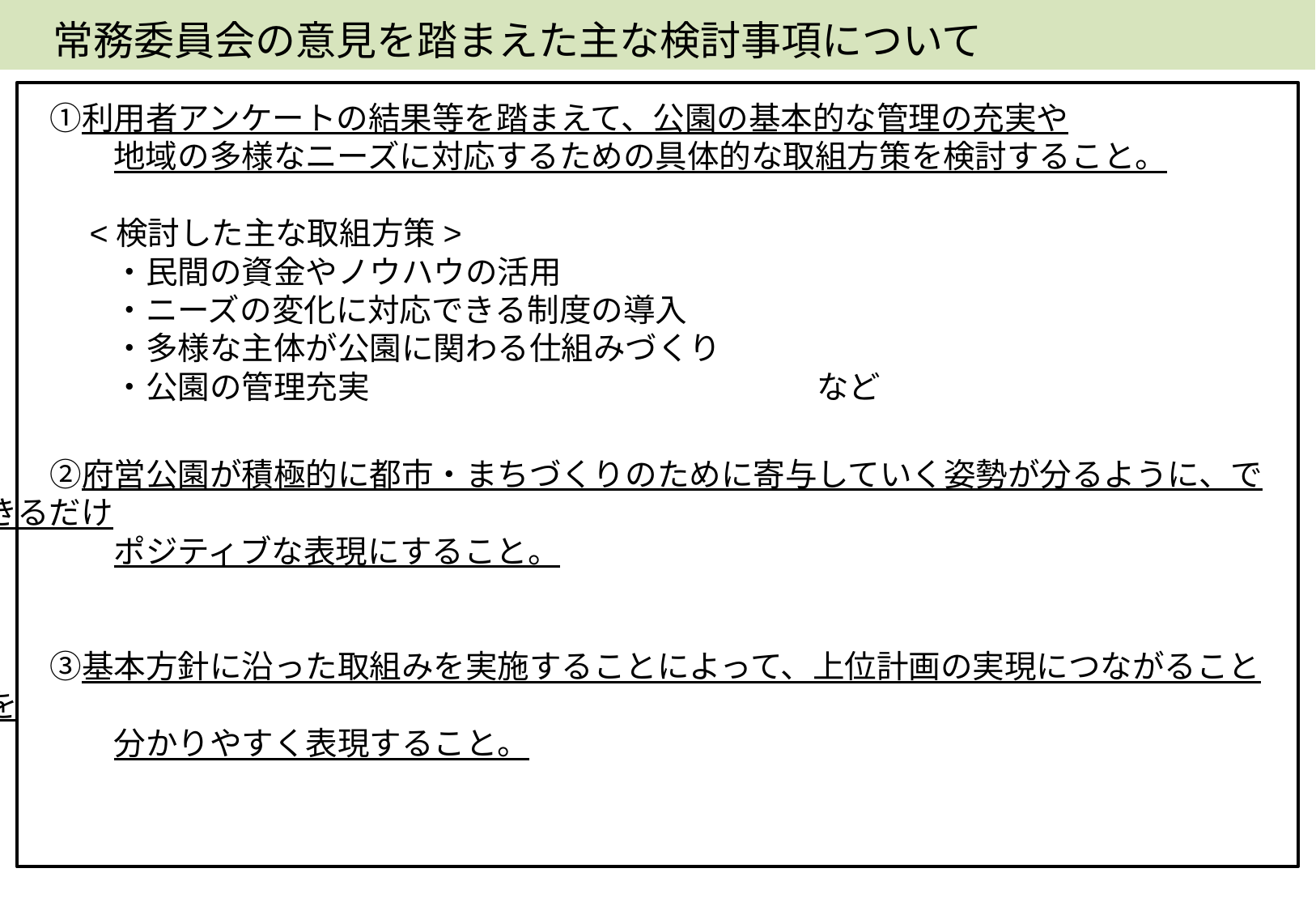

常務委員会の意見を踏まえた主な検討事項について

　　①利用者アンケートの結果等を踏まえて、公園の基本的な管理の充実や
　　　　地域の多様なニーズに対応するための具体的な取組方策を検討すること。

　　　<検討した主な取組方策>
　　　　・民間の資金やノウハウの活用
　　　　・ニーズの変化に対応できる制度の導入
　　　　・多様な主体が公園に関わる仕組みづくり
　　　　・公園の管理充実　　　　　　　　　　　　　　など

　　②府営公園が積極的に都市・まちづくりのために寄与していく姿勢が分るように、できるだけ
　　　　ポジティブな表現にすること。

　　③基本方針に沿った取組みを実施することによって、上位計画の実現につながることを
　　　　分かりやすく表現すること。